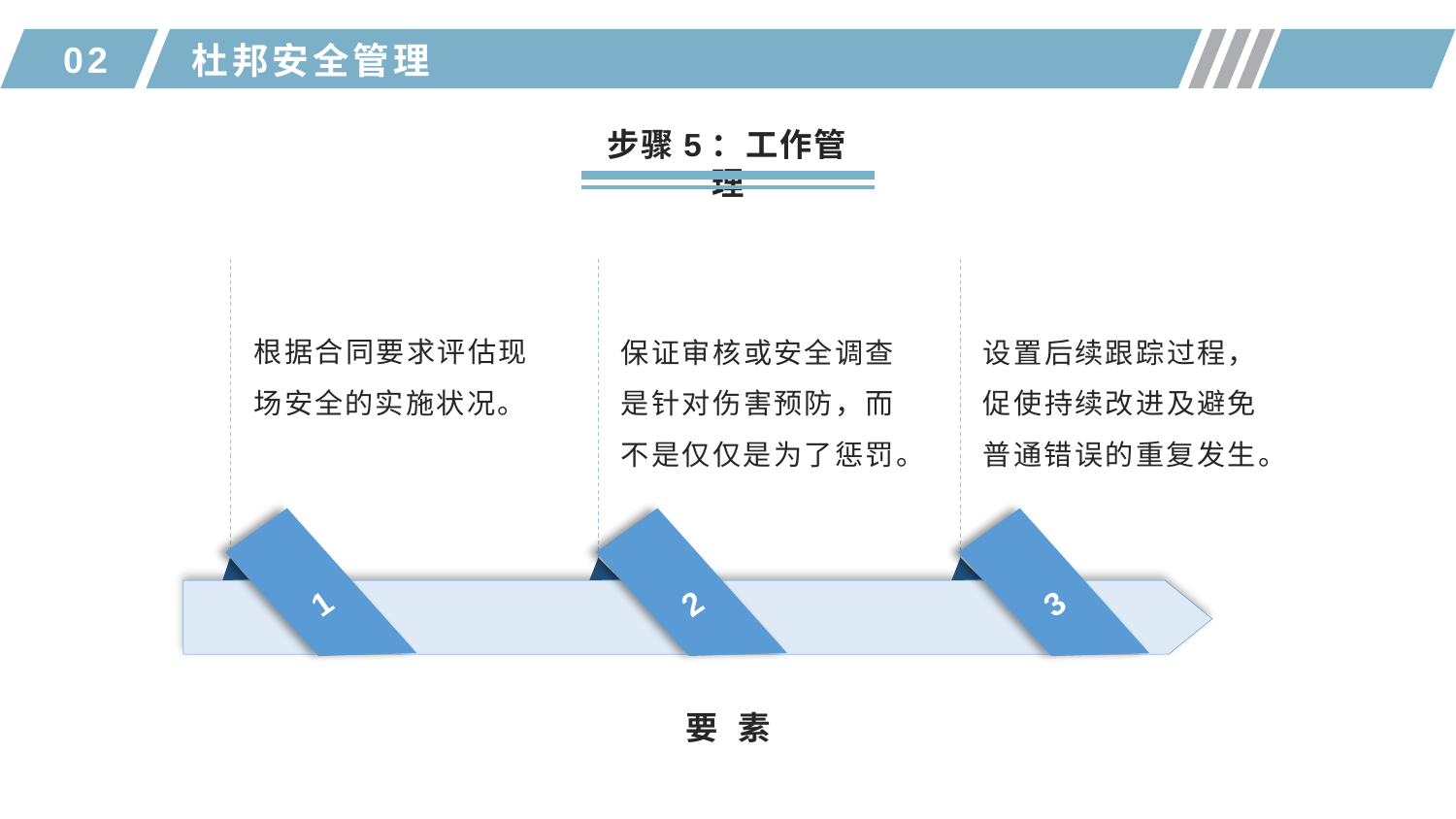

02
杜邦安全管理
步骤5：工作管理
1

2

3

根据合同要求评估现场安全的实施状况。
保证审核或安全调查是针对伤害预防，而不是仅仅是为了惩罚。
设置后续跟踪过程，促使持续改进及避免普通错误的重复发生。
要  素